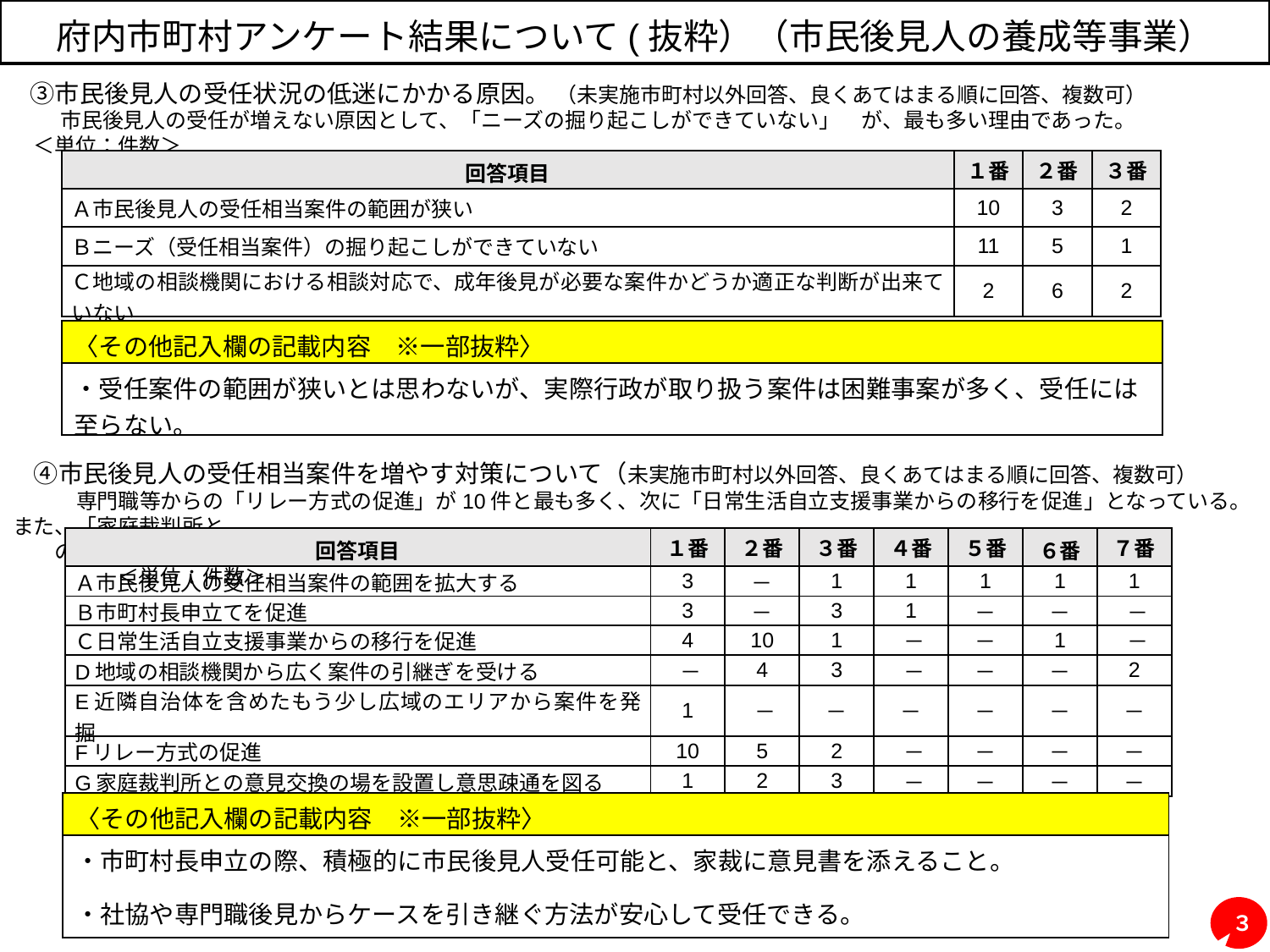

# 府内市町村アンケート結果について(抜粋）（市民後見人の養成等事業）
　③市民後見人の受任状況の低迷にかかる原因。 （未実施市町村以外回答、良くあてはまる順に回答、複数可）
  　　市民後見人の受任が増えない原因として、「ニーズの掘り起こしができていない」　が、最も多い理由であった。　　　　　　　　 ＜単位：件数＞

　④市民後見人の受任相当案件を増やす対策について（未実施市町村以外回答、良くあてはまる順に回答、複数可）
　　　専門職等からの「リレー方式の促進」が10件と最も多く、次に「日常生活自立支援事業からの移行を促進」となっている。また、「家庭裁判所と
　　の意見交換の場を設置し意思疎通を図る」にも、計6件の回答があった。　　　　　　　　　　　　　　　　　　　　　　　　　　　　＜単位：件数＞

| 回答項目 | １番 | ２番 | ３番 |
| --- | --- | --- | --- |
| Ａ市民後見人の受任相当案件の範囲が狭い | 10 | 3 | 2 |
| Ｂニーズ（受任相当案件）の掘り起こしができていない | 11 | 5 | 1 |
| Ｃ地域の相談機関における相談対応で、成年後見が必要な案件かどうか適正な判断が出来ていない | 2 | 6 | 2 |
| 〈その他記入欄の記載内容　※一部抜粋〉 |
| --- |
| ・受任案件の範囲が狭いとは思わないが、実際行政が取り扱う案件は困難事案が多く、受任には至らない。 |
| 回答項目 | １番 | ２番 | ３番 | ４番 | ５番 | ６番 | ７番 |
| --- | --- | --- | --- | --- | --- | --- | --- |
| Ａ市民後見人の受任相当案件の範囲を拡大する | 3 | － | 1 | 1 | 1 | 1 | 1 |
| Ｂ市町村長申立てを促進 | 3 | － | 3 | 1 | － | － | － |
| Ｃ日常生活自立支援事業からの移行を促進 | 4 | 10 | 1 | － | － | 1 | － |
| D地域の相談機関から広く案件の引継ぎを受ける | － | 4 | 3 | － | － | － | 2 |
| E近隣自治体を含めたもう少し広域のエリアから案件を発掘 | 1 | － | － | － | － | － | － |
| Fリレー方式の促進 | 10 | 5 | 2 | － | － | － | － |
| G家庭裁判所との意見交換の場を設置し意思疎通を図る | 1 | 2 | 3 | － | － | － | － |

| 〈その他記入欄の記載内容　※一部抜粋〉 |
| --- |
| ・市町村長申立の際、積極的に市民後見人受任可能と、家裁に意見書を添えること。 ・社協や専門職後見からケースを引き継ぐ方法が安心して受任できる。 |
３